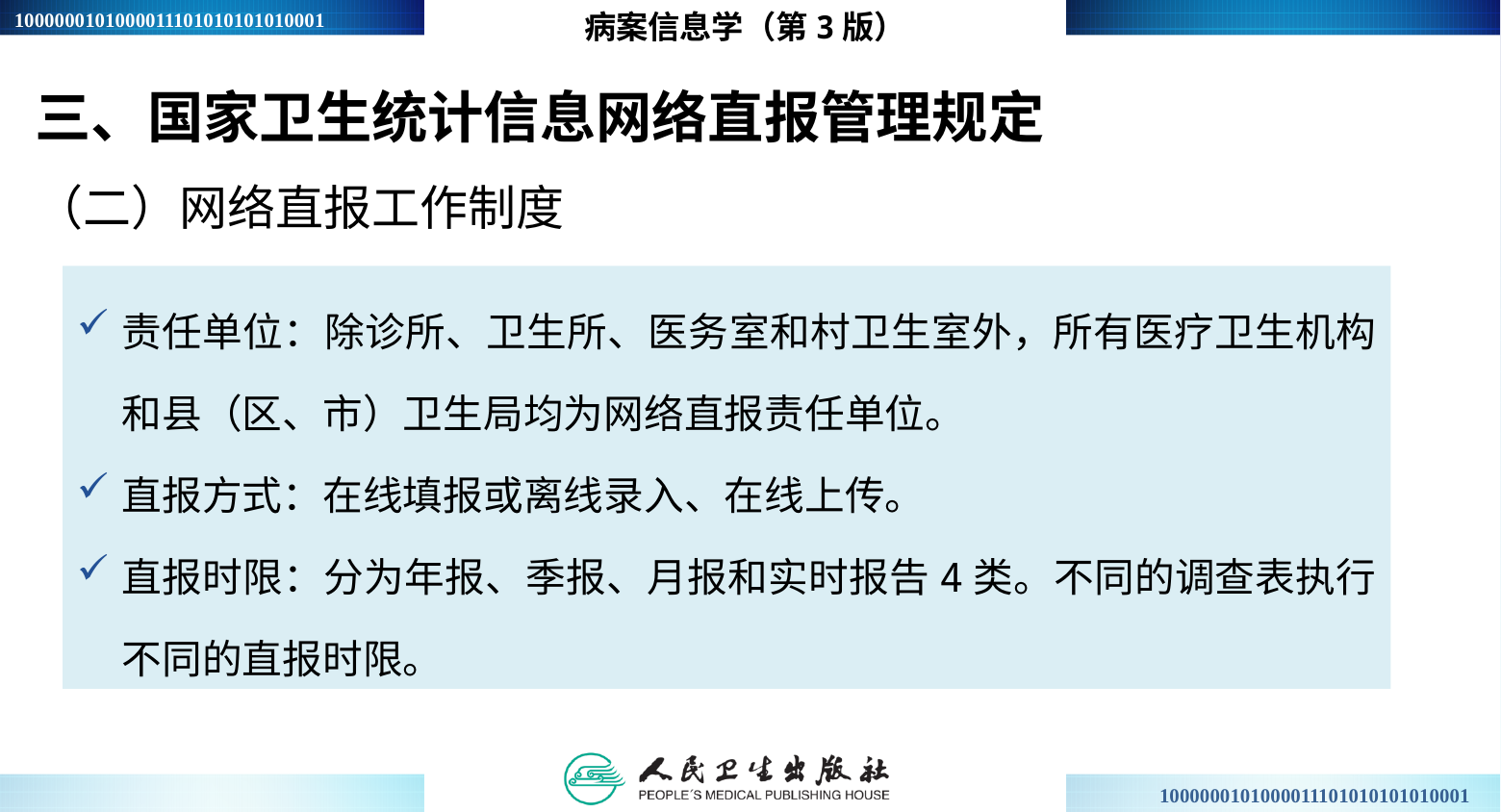

病案信息学（第3版）
三、国家卫生统计信息网络直报管理规定
（二）网络直报工作制度
责任单位：除诊所、卫生所、医务室和村卫生室外，所有医疗卫生机构和县（区、市）卫生局均为网络直报责任单位。
直报方式：在线填报或离线录入、在线上传。
直报时限：分为年报、季报、月报和实时报告4类。不同的调查表执行不同的直报时限。